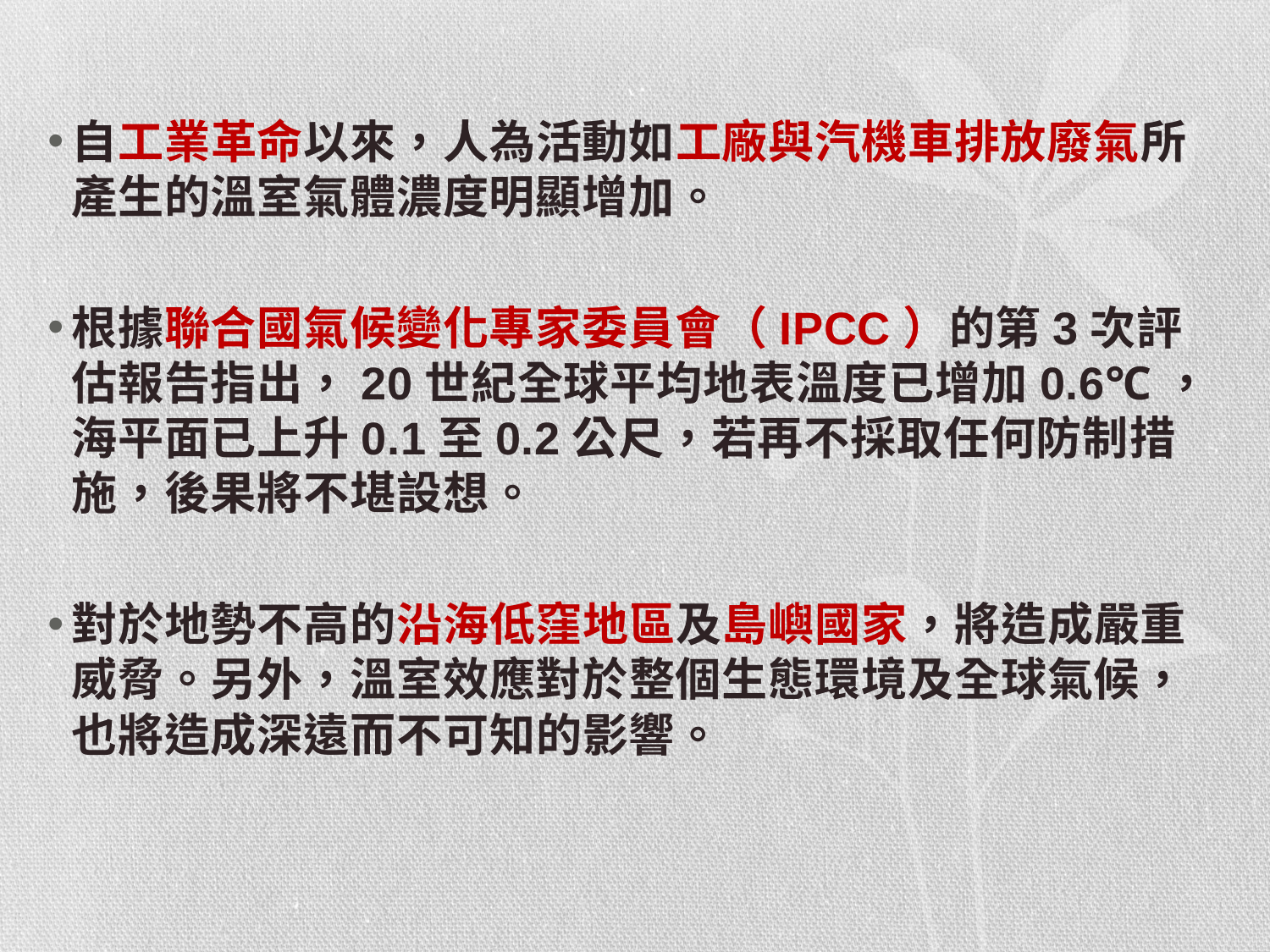

自工業革命以來，人為活動如工廠與汽機車排放廢氣所產生的溫室氣體濃度明顯增加。

根據聯合國氣候變化專家委員會（IPCC）的第3次評估報告指出，20世紀全球平均地表溫度已增加0.6℃，海平面已上升0.1至0.2公尺，若再不採取任何防制措施，後果將不堪設想。

對於地勢不高的沿海低窪地區及島嶼國家，將造成嚴重威脅。另外，溫室效應對於整個生態環境及全球氣候，也將造成深遠而不可知的影響。
#